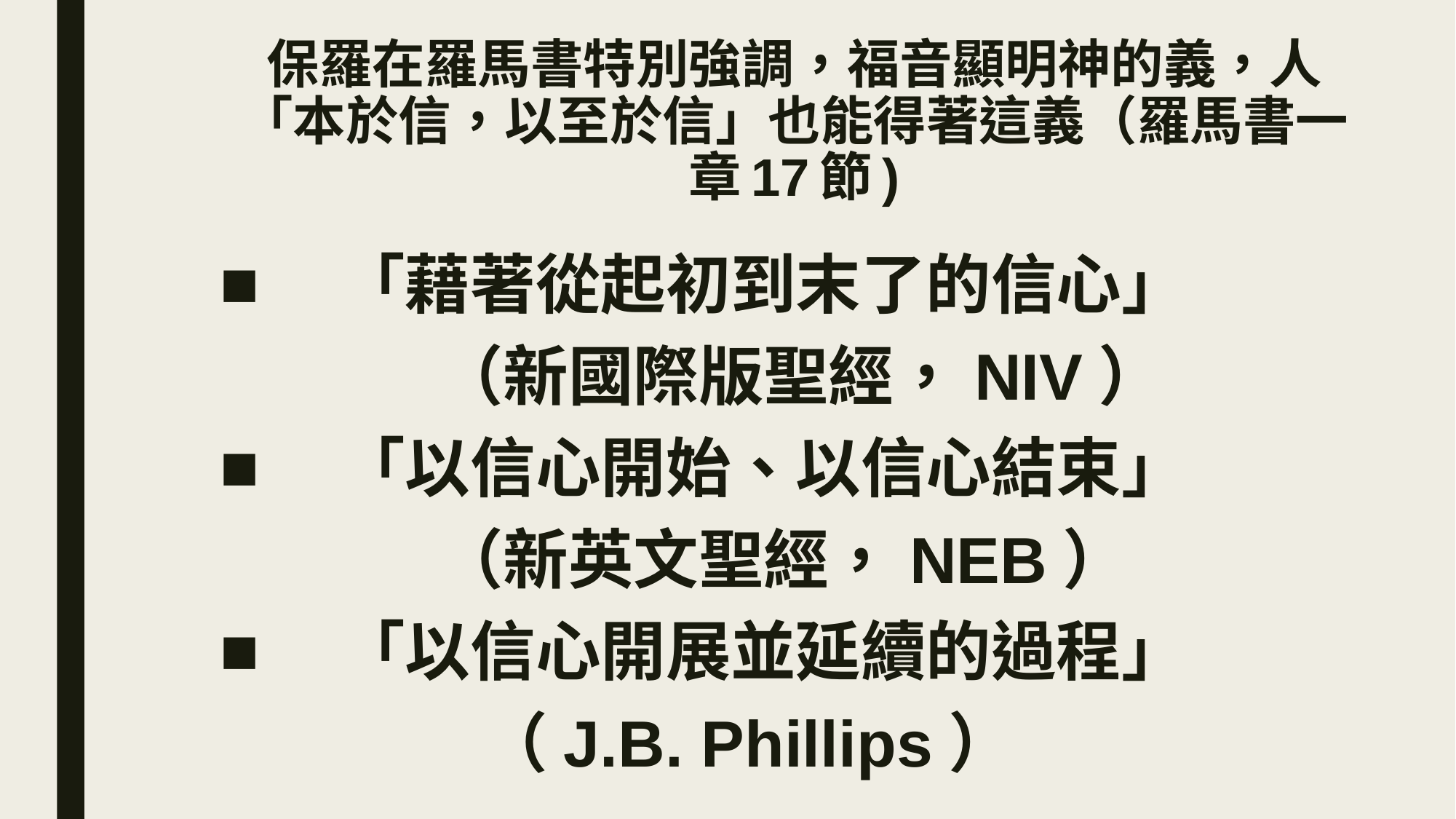

# 保羅在羅馬書特別強調，福音顯明神的義，人「本於信，以至於信」也能得著這義（羅馬書一章17節)
    「藉著從起初到末了的信心」
	 	（新國際版聖經，NIV）
    「以信心開始、以信心結束」
		（新英文聖經，NEB）
    「以信心開展並延續的過程」
		  （J.B. Phillips）